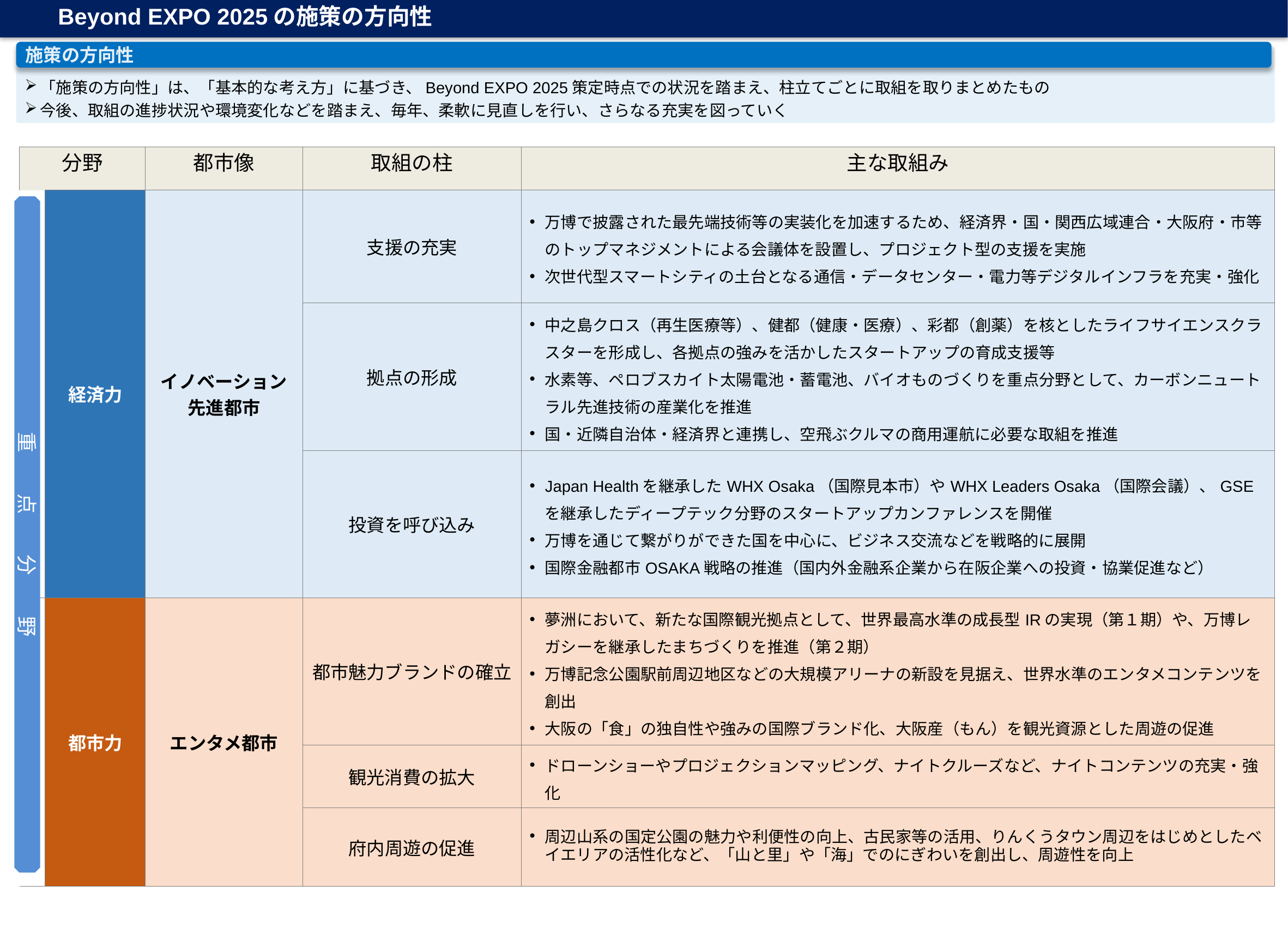

Beyond EXPO 2025の施策の方向性
施策の方向性

「施策の方向性」は、「基本的な考え方」に基づき、Beyond EXPO 2025策定時点での状況を踏まえ、柱立てごとに取組を取りまとめたもの
今後、取組の進捗状況や環境変化などを踏まえ、毎年、柔軟に見直しを行い、さらなる充実を図っていく
| 分野 | 分野 | 都市像 | 取組の柱 | 主な取組み |
| --- | --- | --- | --- | --- |
|  | 経済力 | イノベーション 先進都市 | 支援の充実 | 万博で披露された最先端技術等の実装化を加速するため、経済界・国・関西広域連合・大阪府・市等のトップマネジメントによる会議体を設置し、プロジェクト型の支援を実施 次世代型スマートシティの土台となる通信・データセンター・電力等デジタルインフラを充実・強化 |
|  |  |  | 拠点の形成 | 中之島クロス（再生医療等）、健都（健康・医療）、彩都（創薬）を核としたライフサイエンスクラスターを形成し、各拠点の強みを活かしたスタートアップの育成支援等 水素等、ペロブスカイト太陽電池・蓄電池、バイオものづくりを重点分野として、カーボンニュートラル先進技術の産業化を推進 国・近隣自治体・経済界と連携し、空飛ぶクルマの商用運航に必要な取組を推進 |
|  |  |  | 投資を呼び込み | Japan Healthを継承したWHX Osaka（国際見本市）やWHX Leaders Osaka（国際会議）、GSEを継承したディープテック分野のスタートアップカンファレンスを開催 万博を通じて繋がりができた国を中心に、ビジネス交流などを戦略的に展開 国際金融都市OSAKA戦略の推進（国内外金融系企業から在阪企業への投資・協業促進など） |
|  | 都市力 | エンタメ都市 | 都市魅力ブランドの確立 | 夢洲において、新たな国際観光拠点として、世界最高水準の成長型IRの実現（第１期）や、万博レガシーを継承したまちづくりを推進（第２期） 万博記念公園駅前周辺地区などの大規模アリーナの新設を見据え、世界水準のエンタメコンテンツを創出 大阪の「食」の独自性や強みの国際ブランド化、大阪産（もん）を観光資源とした周遊の促進 |
|  |  |  | 観光消費の拡大 | ドローンショーやプロジェクションマッピング、ナイトクルーズなど、ナイトコンテンツの充実・強化 |
|  |  |  | 府内周遊の促進 | 周辺山系の国定公園の魅力や利便性の向上、古民家等の活用、りんくうタウン周辺をはじめとしたベイエリアの活性化など、「山と里」や「海」でのにぎわいを創出し、周遊性を向上 |
重　　点　　分　　野